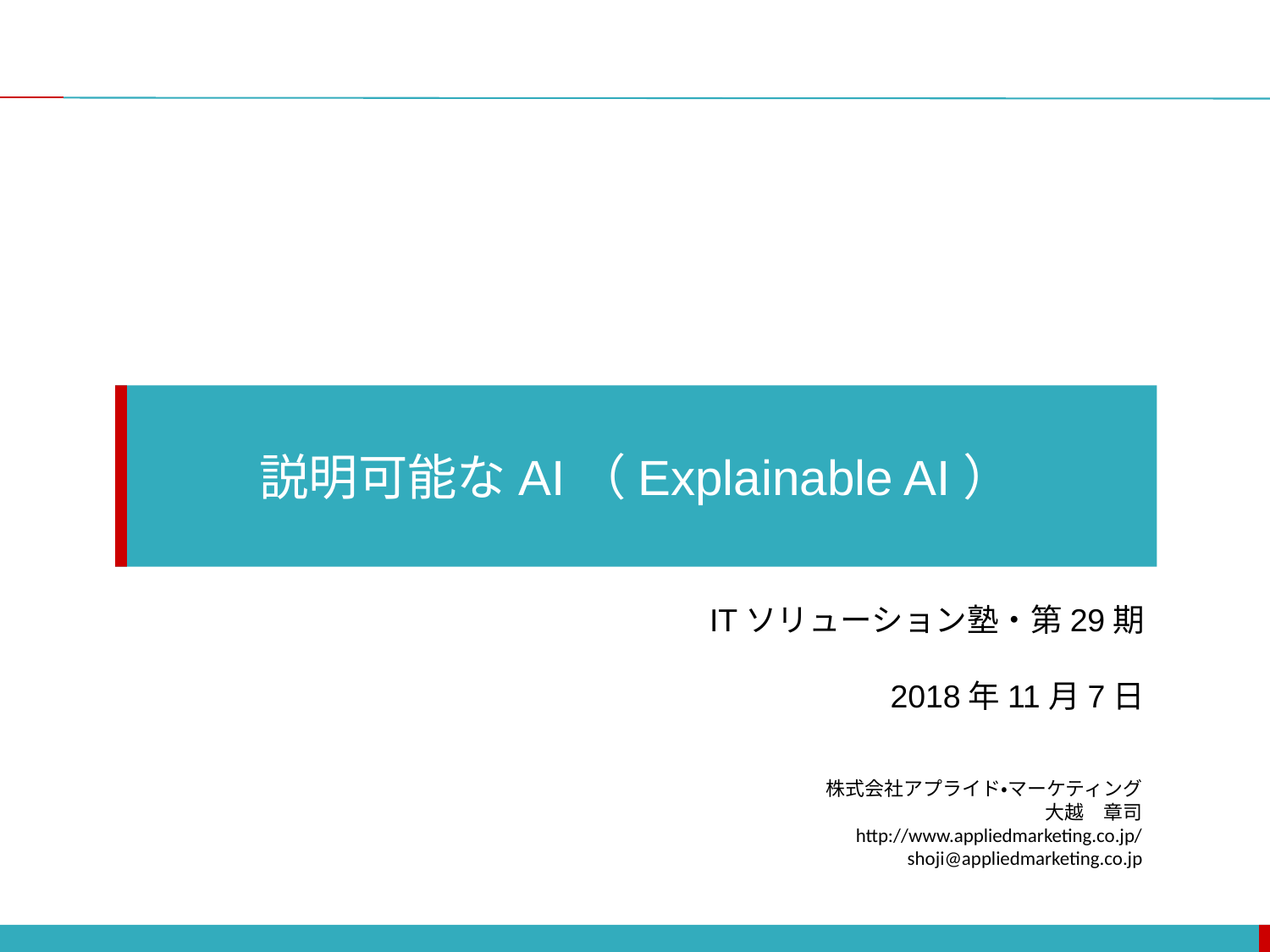

説明可能なAI（Explainable AI）
ITソリューション塾・第29期

2018年11月7日
株式会社アプライド・マーケティング
大越　章司
http://www.appliedmarketing.co.jp/
shoji@appliedmarketing.co.jp